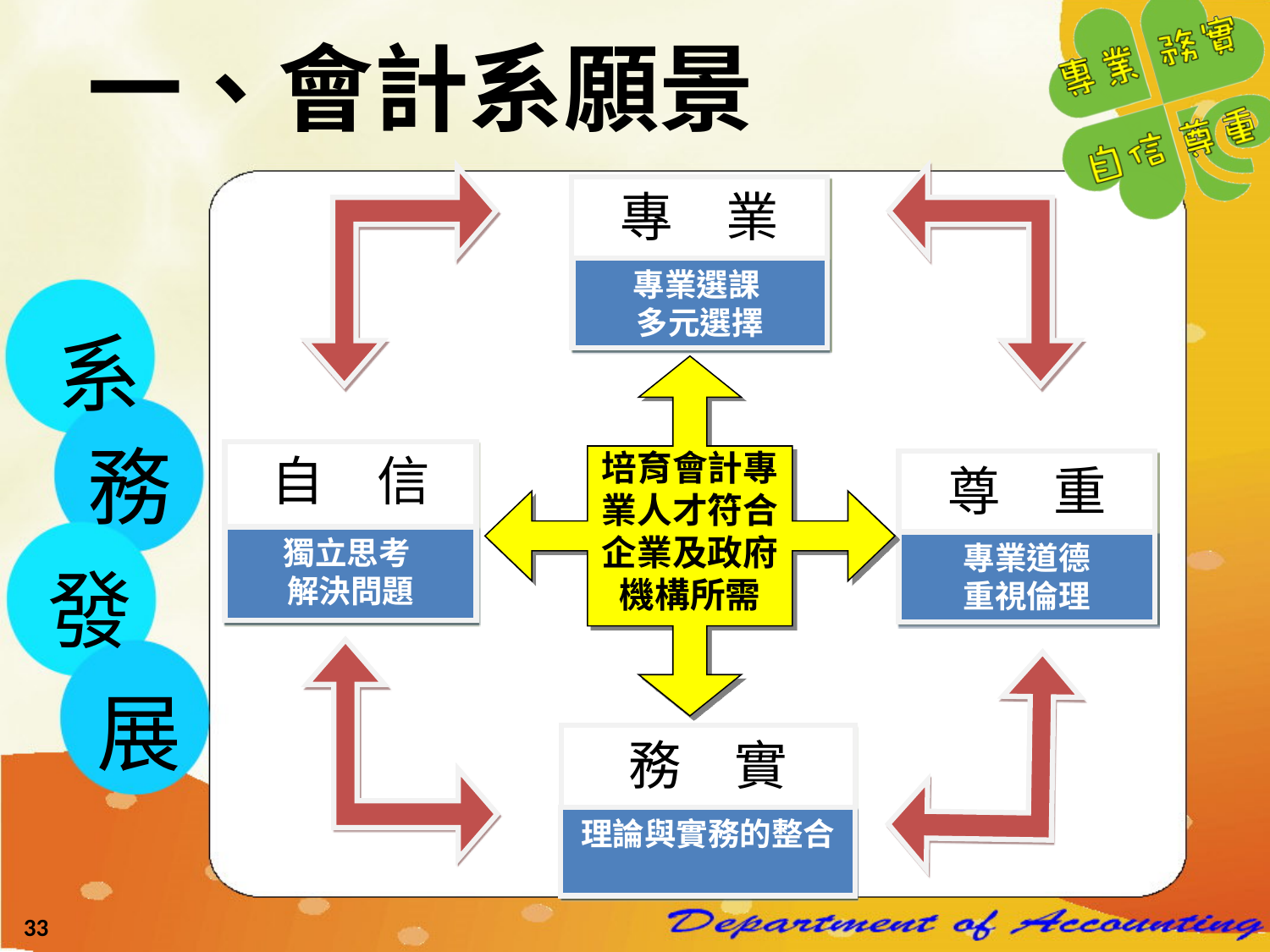

一、會計系願景

專  業
專業選課
多元選擇

培育會計專業人才符合企業及政府機構所需
獨立思考
解決問題
專業道德
重視倫理

務  實
理論與實務的整合
自  信
尊  重
系
務
發
展
33